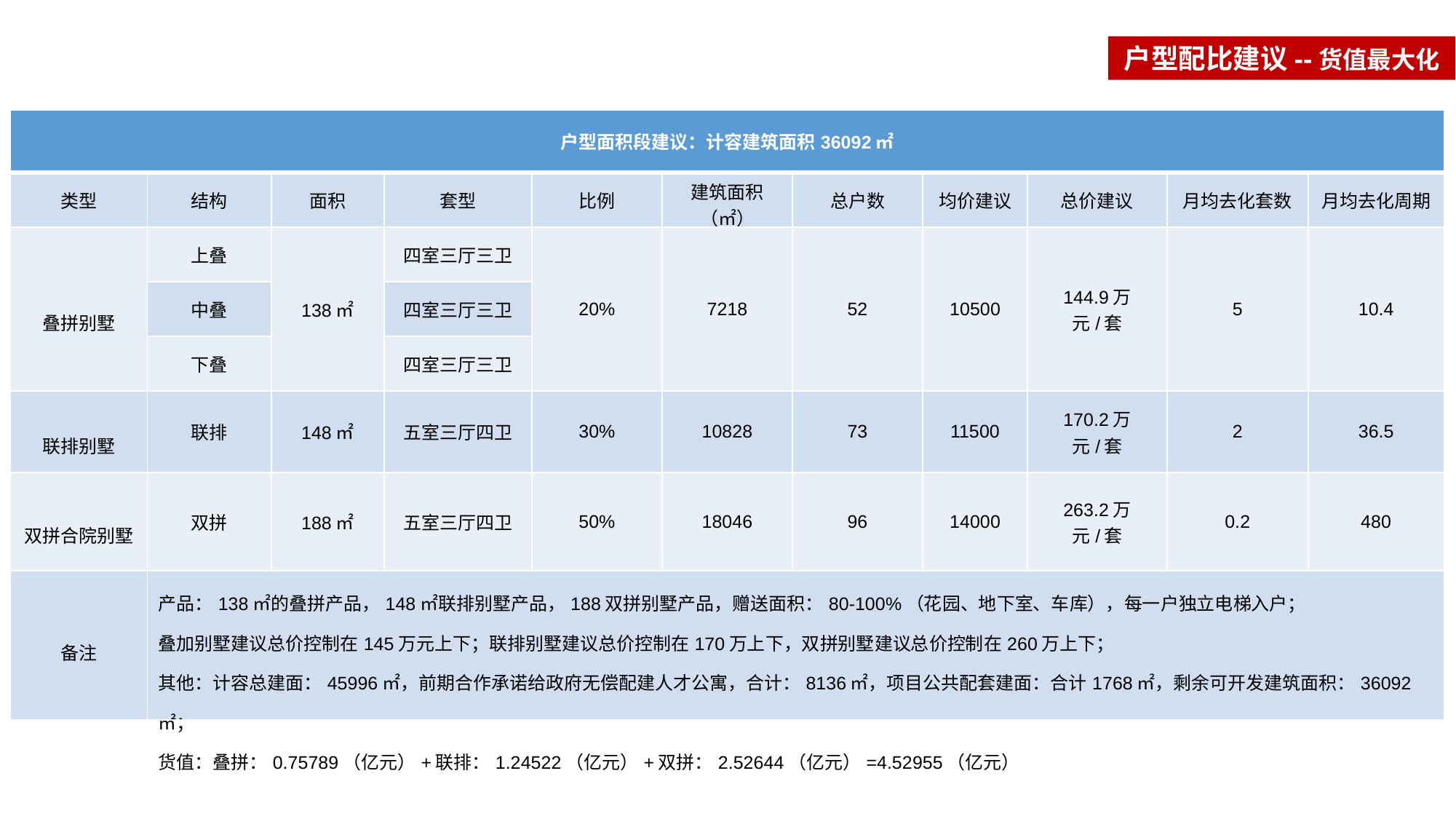

户型配比建议--货值最大化
| 户型面积段建议：计容建筑面积36092㎡ |  |  |  |  |  |  |  |  |  |  |
| --- | --- | --- | --- | --- | --- | --- | --- | --- | --- | --- |
| 类型 | 结构 | 面积 | 套型 | 比例 | 建筑面积（㎡） | 总户数 | 均价建议 | 总价建议 | 月均去化套数 | 月均去化周期 |
| 叠拼别墅 | 上叠 | 138㎡ | 四室三厅三卫 | 20% | 7218 | 52 | 10500 | 144.9万元/套 | 5 | 10.4 |
|  | 中叠 |  | 四室三厅三卫 |  |  |  |  |  |  |  |
|  | 下叠 |  | 四室三厅三卫 |  |  |  |  |  |  |  |
| 联排别墅 | 联排 | 148㎡ | 五室三厅四卫 | 30% | 10828 | 73 | 11500 | 170.2万元/套 | 2 | 36.5 |
| 双拼合院别墅 | 双拼 | 188㎡ | 五室三厅四卫 | 50% | 18046 | 96 | 14000 | 263.2万元/套 | 0.2 | 480 |
| 备注 | 产品：138㎡的叠拼产品，148㎡联排别墅产品，188双拼别墅产品，赠送面积：80-100%（花园、地下室、车库），每一户独立电梯入户； 叠加别墅建议总价控制在145万元上下；联排别墅建议总价控制在170万上下，双拼别墅建议总价控制在260万上下； 其他：计容总建面：45996㎡，前期合作承诺给政府无偿配建人才公寓，合计：8136㎡，项目公共配套建面：合计1768㎡，剩余可开发建筑面积：36092㎡； 货值：叠拼：0.75789（亿元）+联排：1.24522（亿元）+双拼：2.52644（亿元）=4.52955（亿元） |  |  |  |  |  |  |  |  |  |